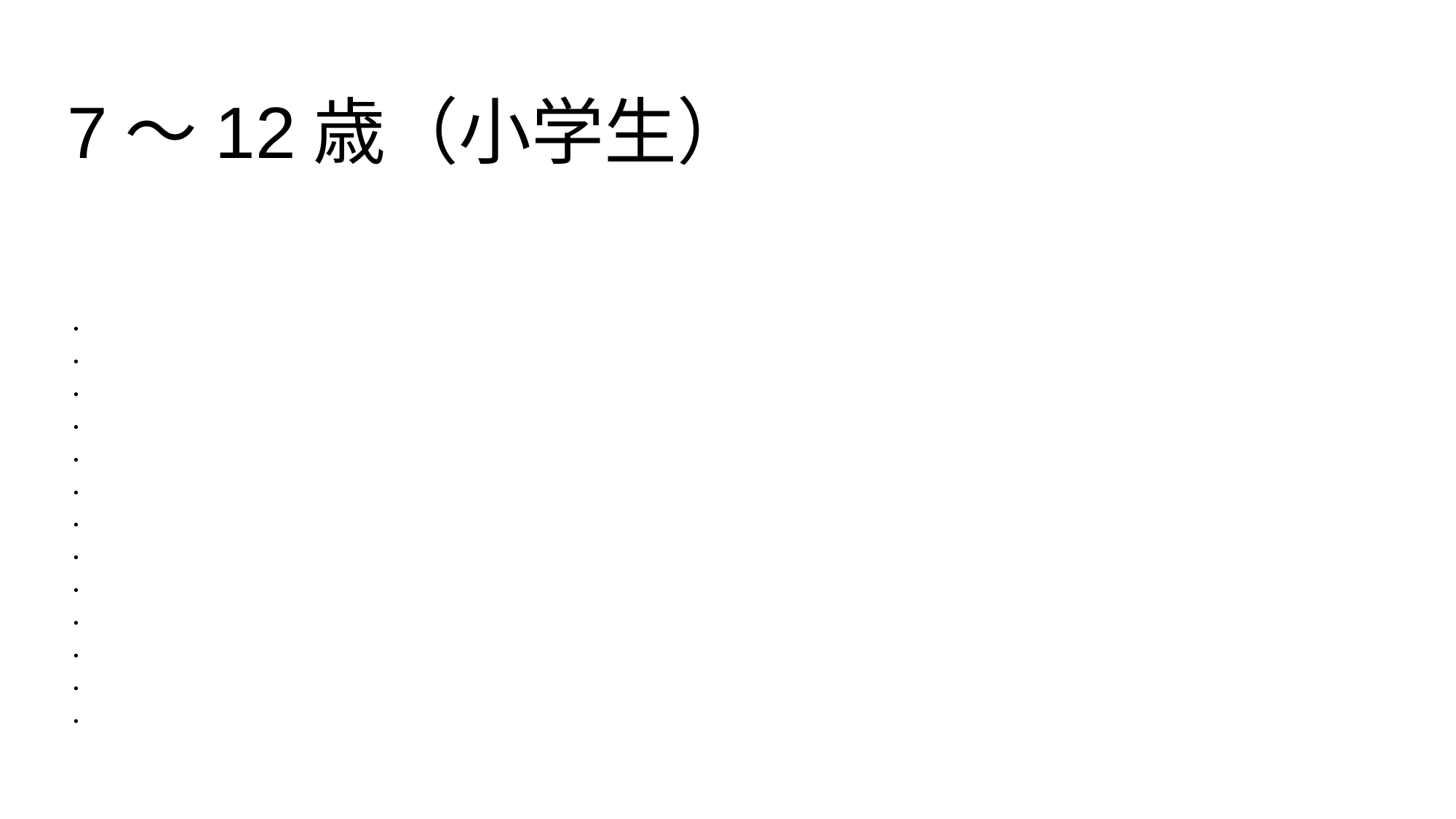

7～12歳（小学生）
・
・
・
・
・
・
・
・
・
・
・
・
・